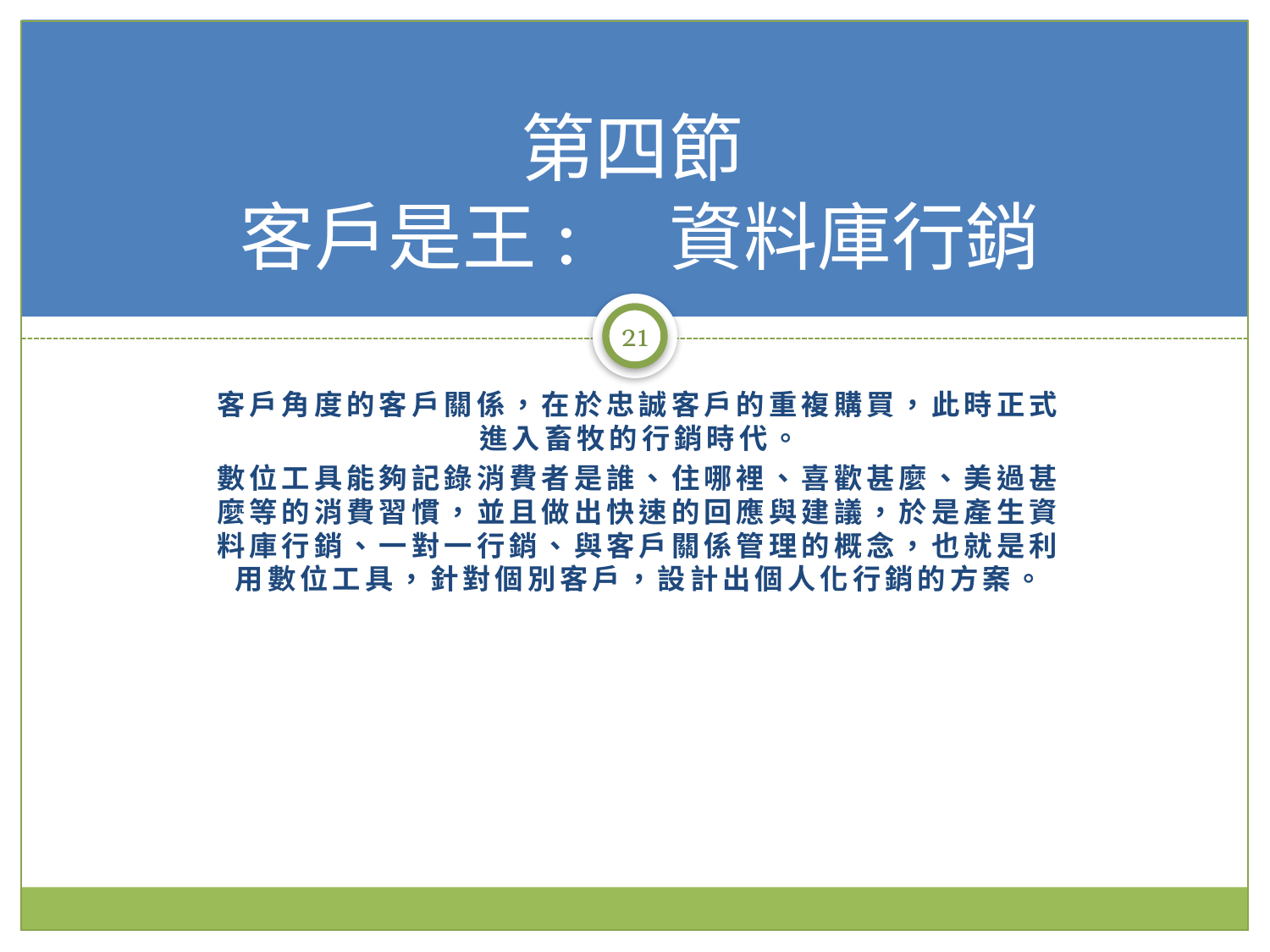

# 第四節 客戶是王:　資料庫行銷
21
客戶角度的客戶關係，在於忠誠客戶的重複購買，此時正式進入畜牧的行銷時代。
數位工具能夠記錄消費者是誰、住哪裡、喜歡甚麼、美過甚麼等的消費習慣，並且做出快速的回應與建議，於是產生資料庫行銷、一對一行銷、與客戶關係管理的概念，也就是利用數位工具，針對個別客戶，設計出個人化行銷的方案。